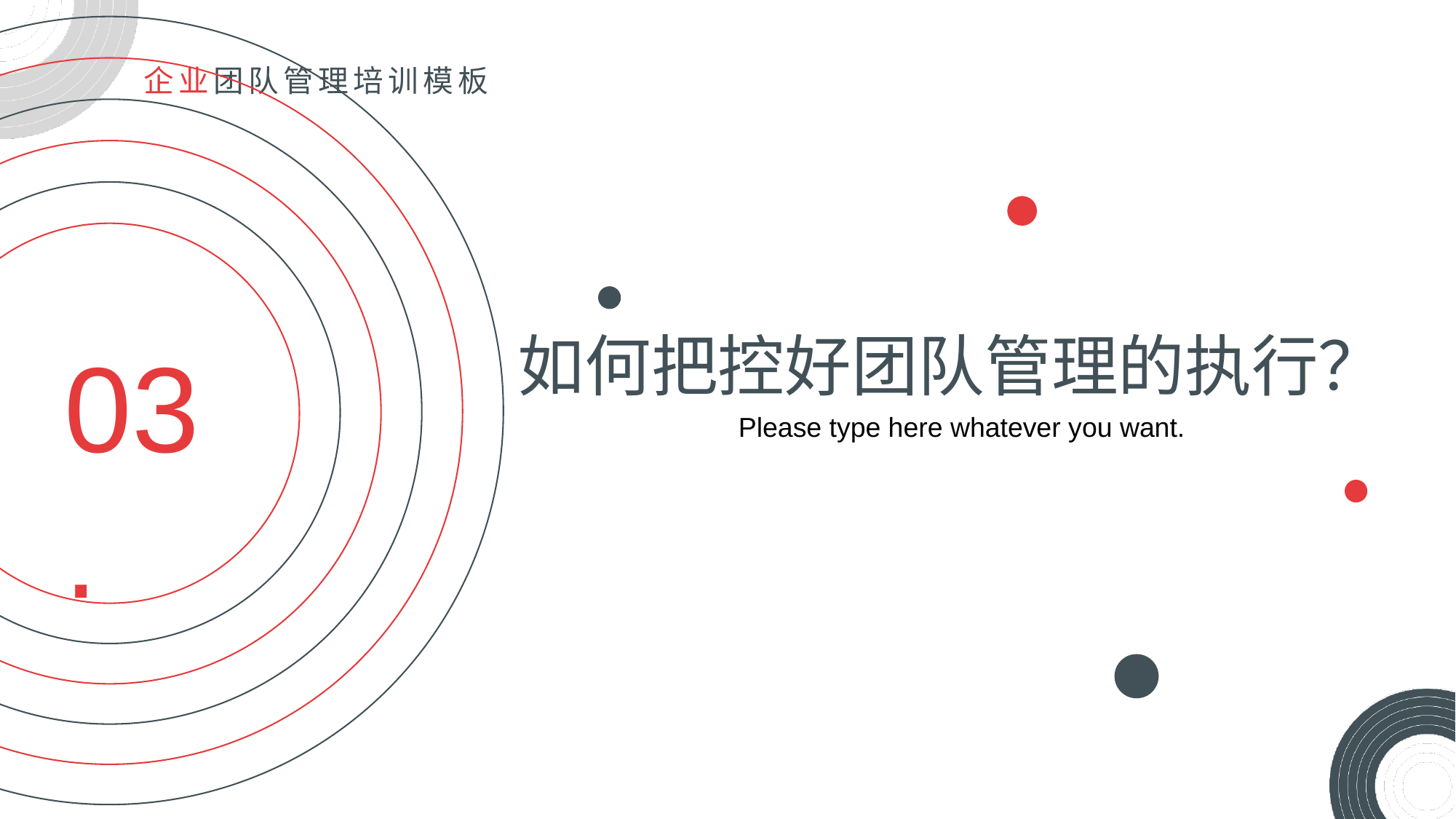

如何把控好团队管理的执行？
03.
Please type here whatever you want.